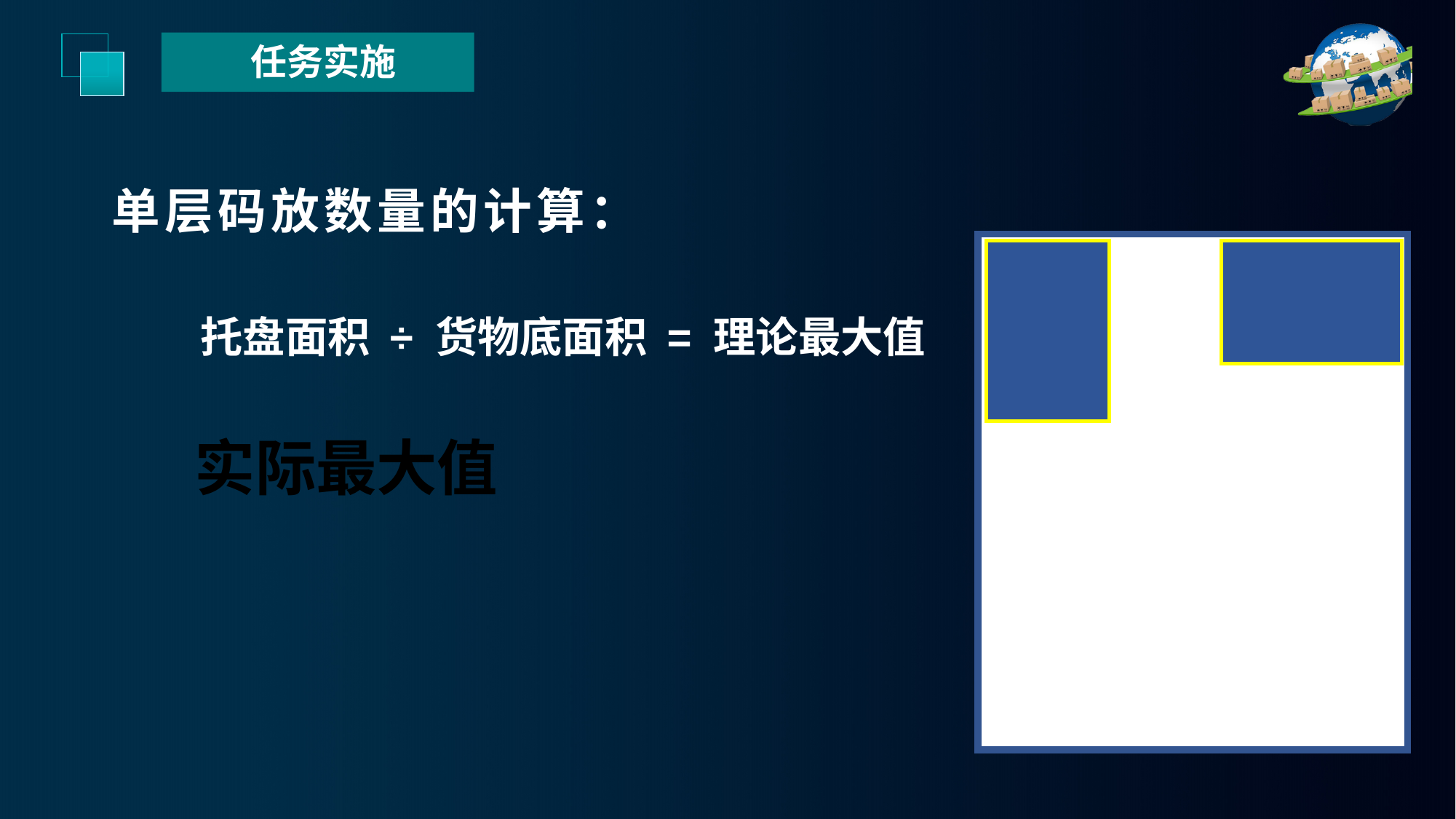

任务实施
单层码放数量的计算：

托盘面积 ÷ 货物底面积 = 理论最大值
实际最大值
延时符